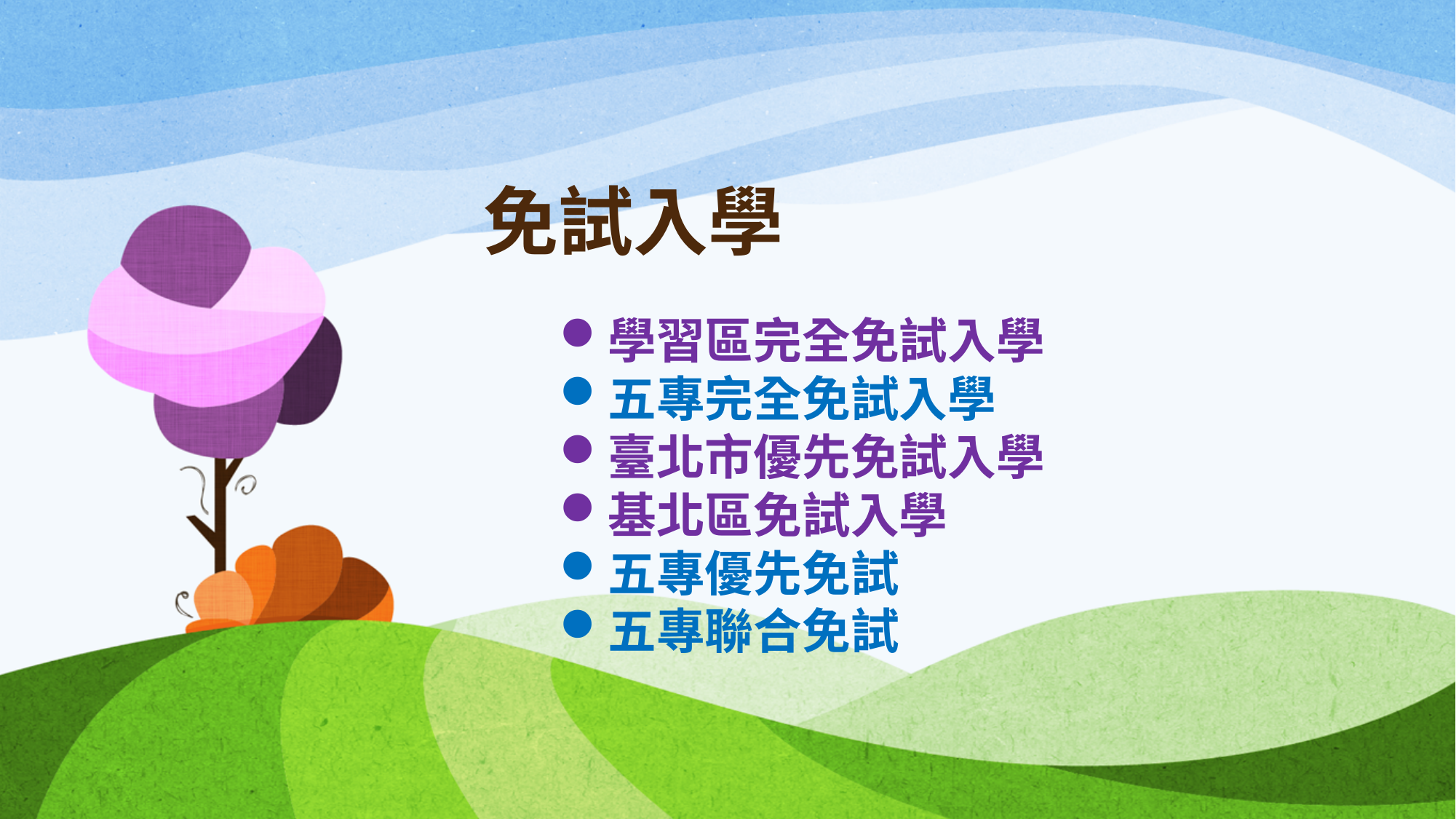

# 免試入學
學習區完全免試入學
五專完全免試入學
臺北市優先免試入學
基北區免試入學
五專優先免試
五專聯合免試